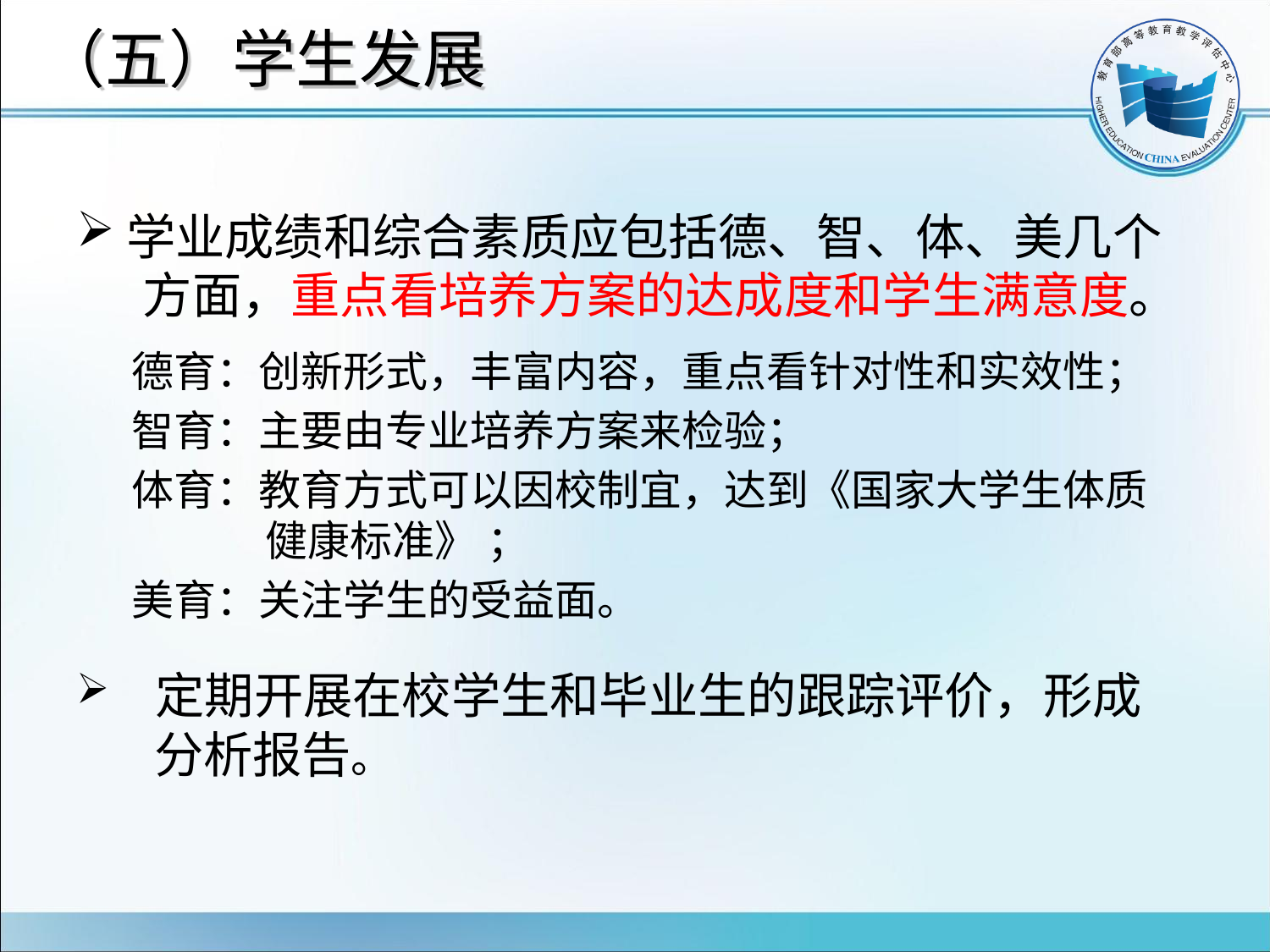

# （五）学生发展
学业成绩和综合素质应包括德、智、体、美几个
     方面，重点看培养方案的达成度和学生满意度。
德育：创新形式，丰富内容，重点看针对性和实效性；
智育：主要由专业培养方案来检验；
体育：教育方式可以因校制宜，达到《国家大学生体质
             健康标准》 ；
美育：关注学生的受益面。
  定期开展在校学生和毕业生的跟踪评价，形成
      分析报告。
48